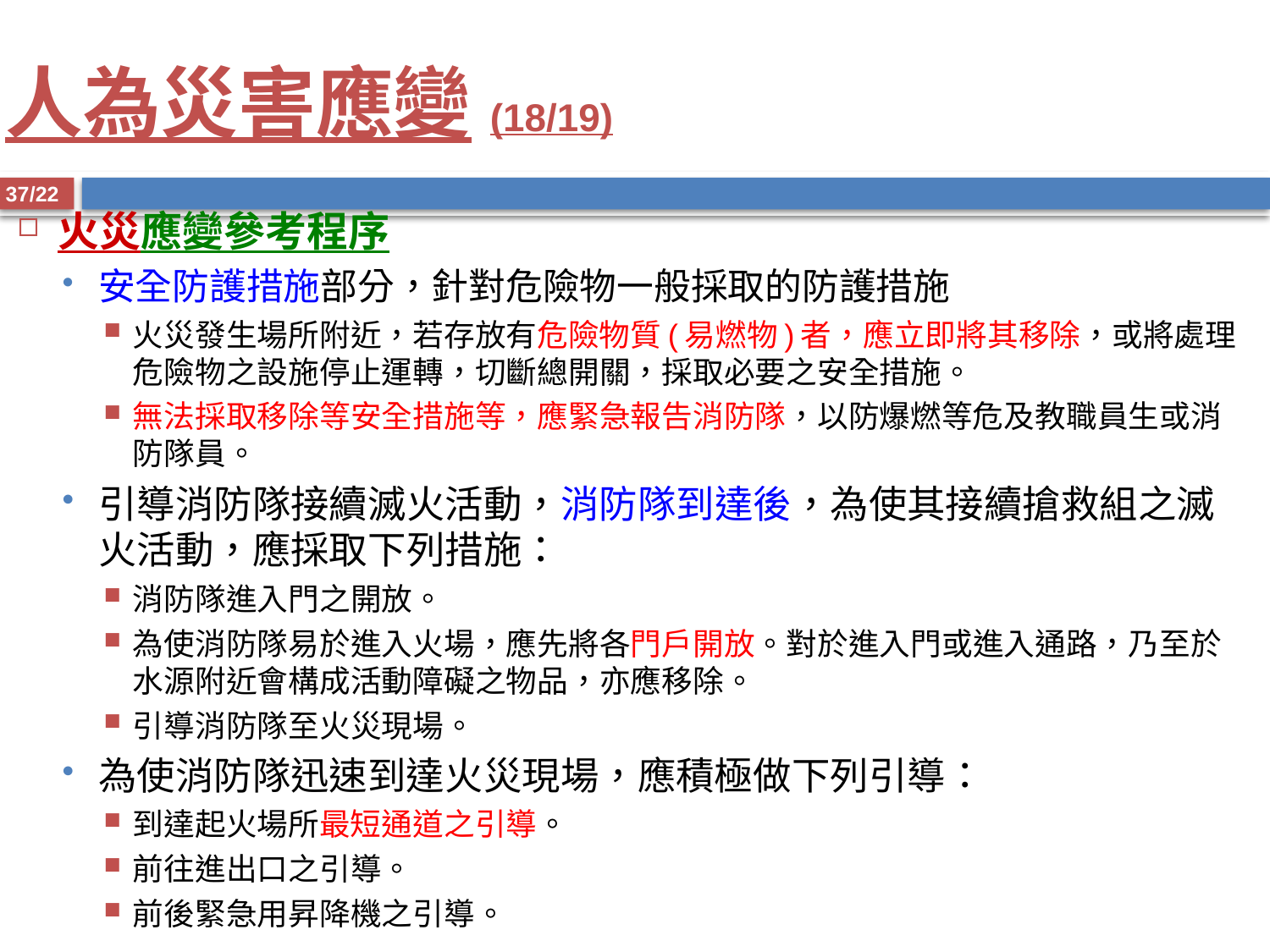

# 人為災害應變(18/19)
37/22
火災應變參考程序
安全防護措施部分，針對危險物一般採取的防護措施
火災發生場所附近，若存放有危險物質(易燃物)者，應立即將其移除，或將處理危險物之設施停止運轉，切斷總開關，採取必要之安全措施。
無法採取移除等安全措施等，應緊急報告消防隊，以防爆燃等危及教職員生或消防隊員。
引導消防隊接續滅火活動，消防隊到達後，為使其接續搶救組之滅火活動，應採取下列措施：
消防隊進入門之開放。
為使消防隊易於進入火場，應先將各門戶開放。對於進入門或進入通路，乃至於水源附近會構成活動障礙之物品，亦應移除。
引導消防隊至火災現場。
為使消防隊迅速到達火災現場，應積極做下列引導：
到達起火場所最短通道之引導。
前往進出口之引導。
前後緊急用昇降機之引導。